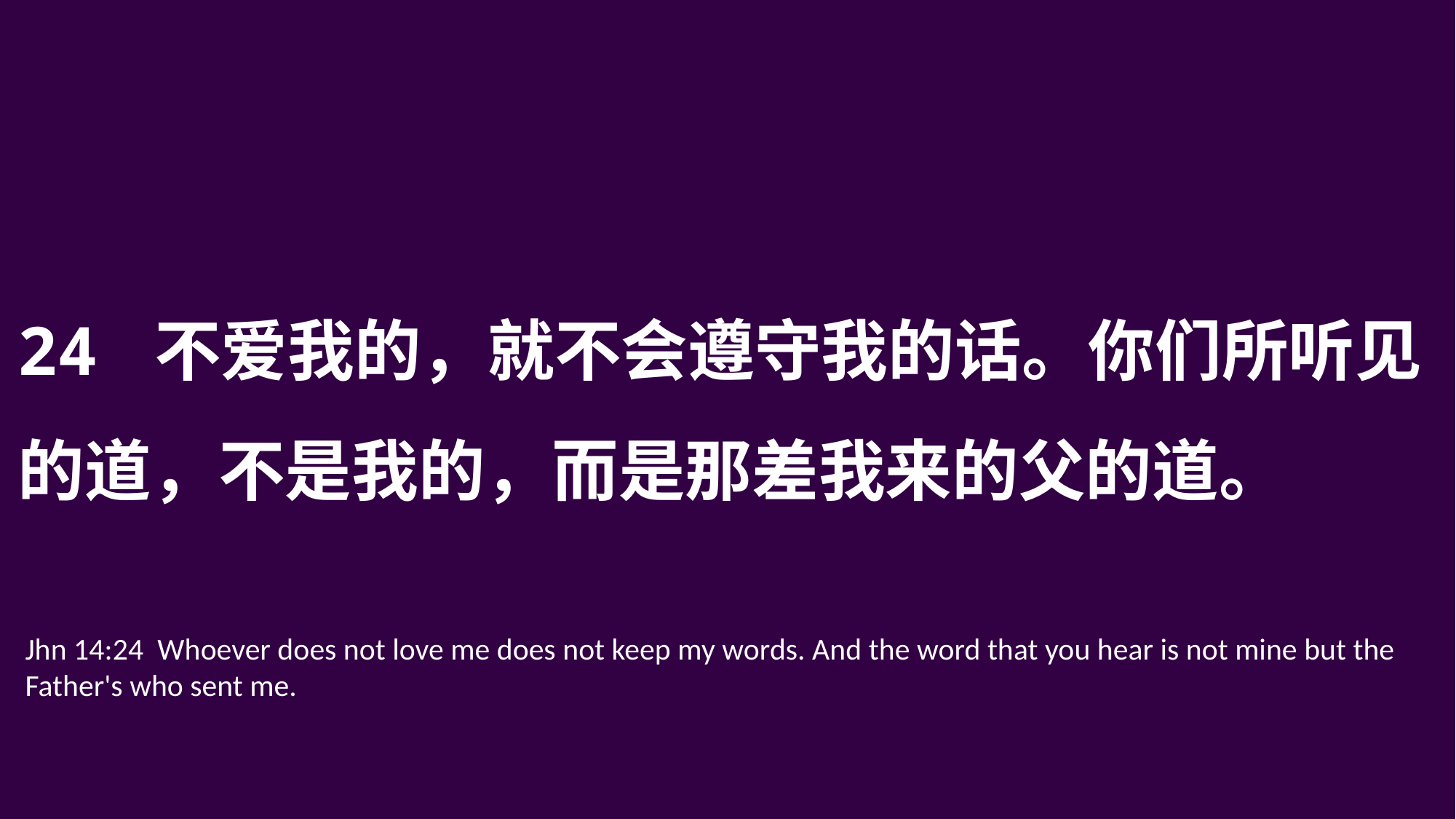

24 不爱我的，就不会遵守我的话。你们所听见的道，不是我的，而是那差我来的父的道。
Jhn 14:24  Whoever does not love me does not keep my words. And the word that you hear is not mine but the Father's who sent me.